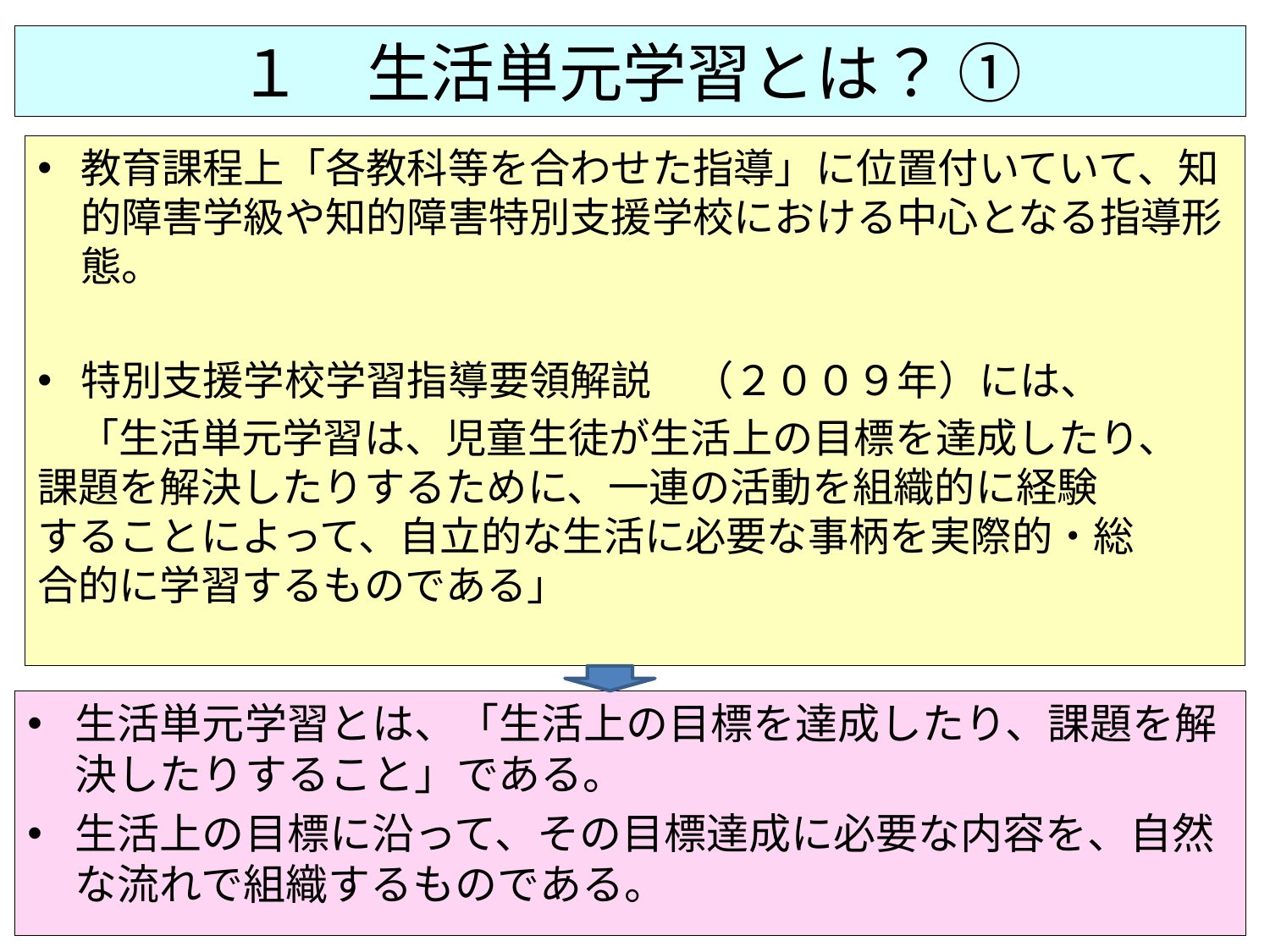

# １　生活単元学習とは？ ①
教育課程上「各教科等を合わせた指導」に位置付いていて、知的障害学級や知的障害特別支援学校における中心となる指導形態。

特別支援学校学習指導要領解説　（２００９年）には、
　「生活単元学習は、児童生徒が生活上の目標を達成したり、	課題を解決したりするために、一連の活動を組織的に経験	することによって、自立的な生活に必要な事柄を実際的・総	合的に学習するものである」

生活単元学習とは、「生活上の目標を達成したり、課題を解決したりすること」である。
生活上の目標に沿って、その目標達成に必要な内容を、自然な流れで組織するものである。